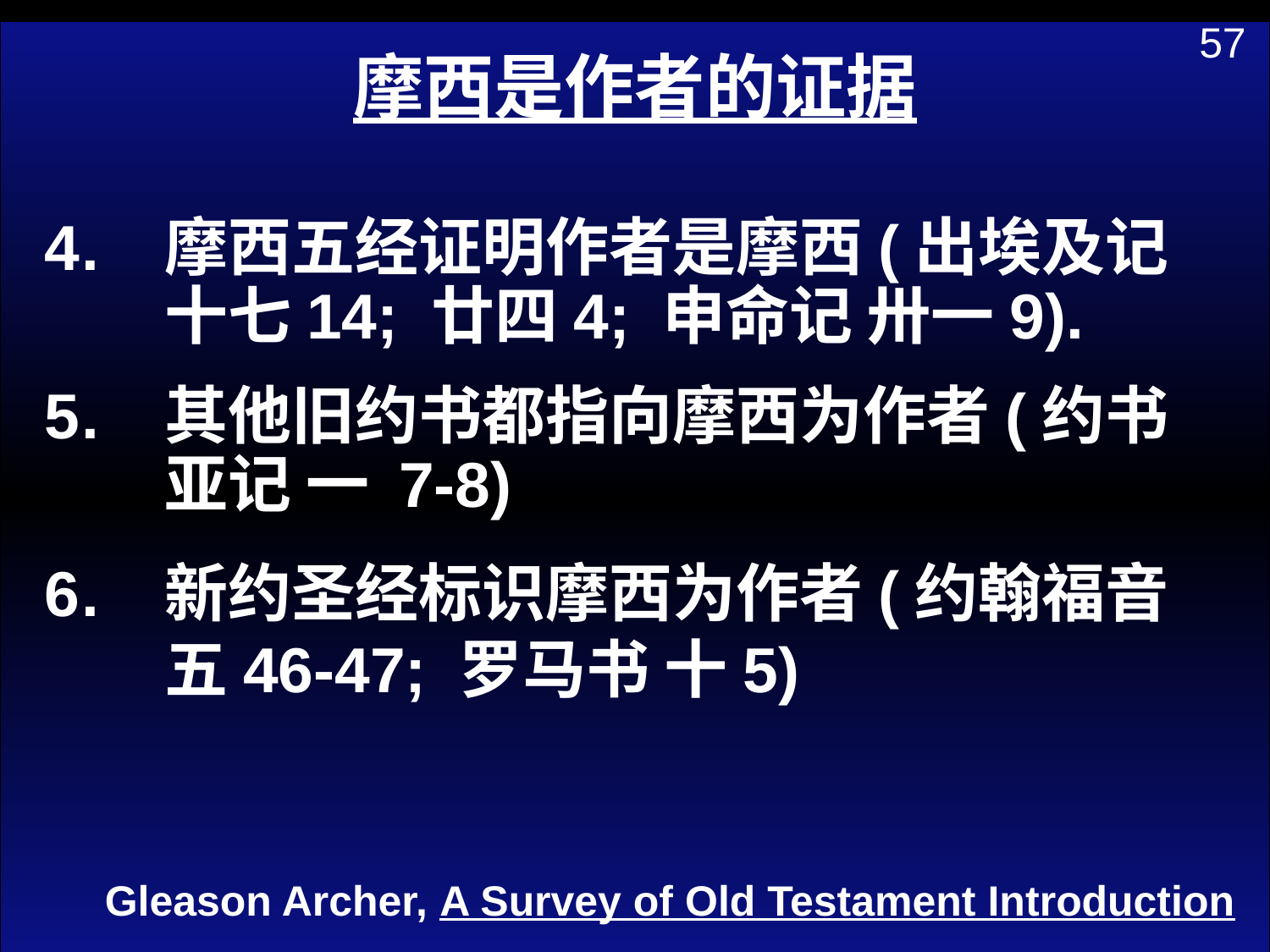

57

摩西是作者的证据
摩西五经证明作者是摩西(出埃及记 十七14; 廿四4; 申命记 卅一9).
其他旧约书都指向摩西为作者(约书亚记 一 7-8)
新约圣经标识摩西为作者(约翰福音 五46-47; 罗马书 十5)
Gleason Archer, A Survey of Old Testament Introduction